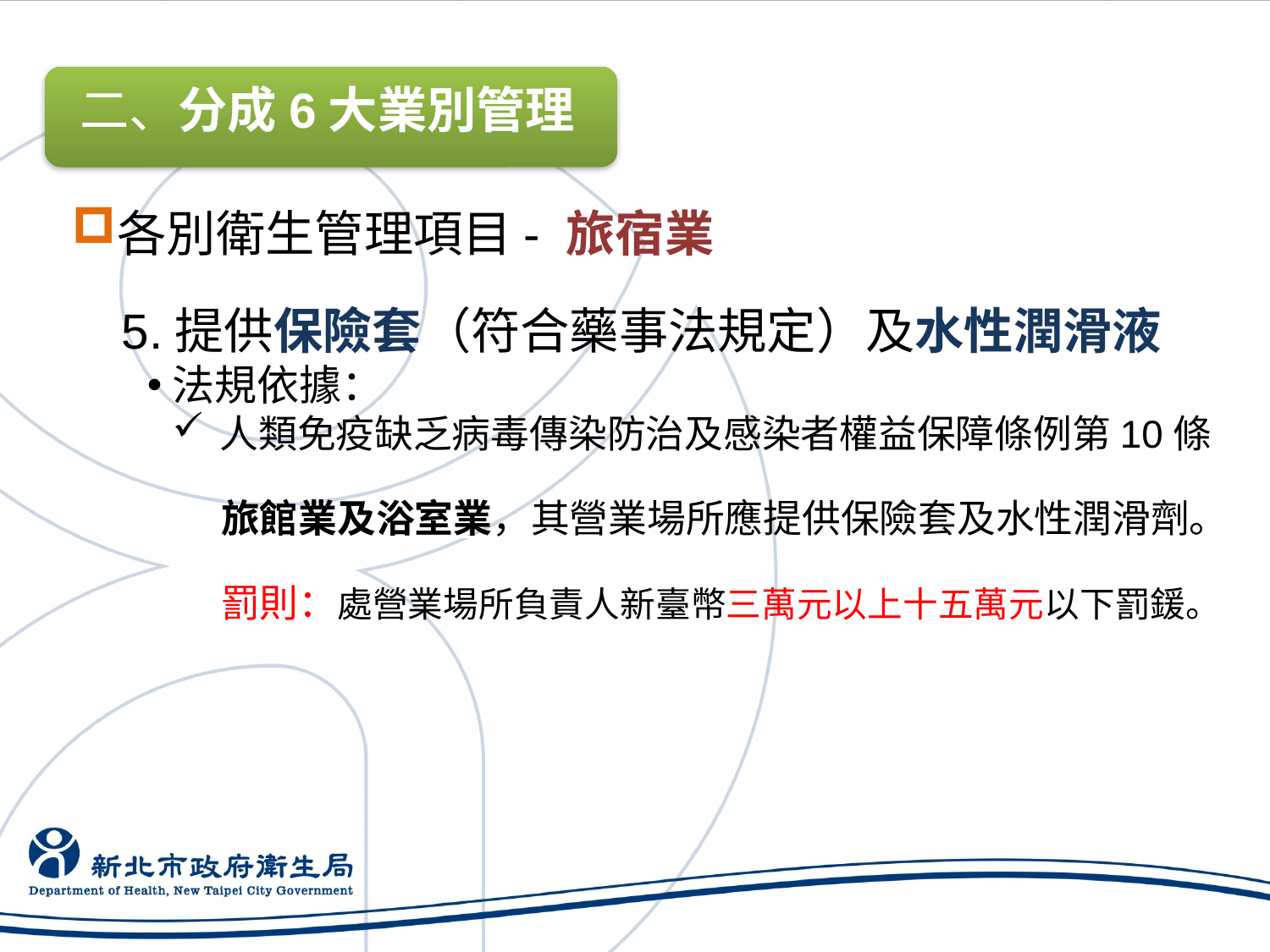

二、分成6大業別管理
各別衛生管理項目- 旅宿業

5.提供保險套（符合藥事法規定）及水性潤滑液
法規依據：
人類免疫缺乏病毒傳染防治及感染者權益保障條例第10條

旅館業及浴室業，其營業場所應提供保險套及水性潤滑劑。

罰則：處營業場所負責人新臺幣三萬元以上十五萬元以下罰鍰。